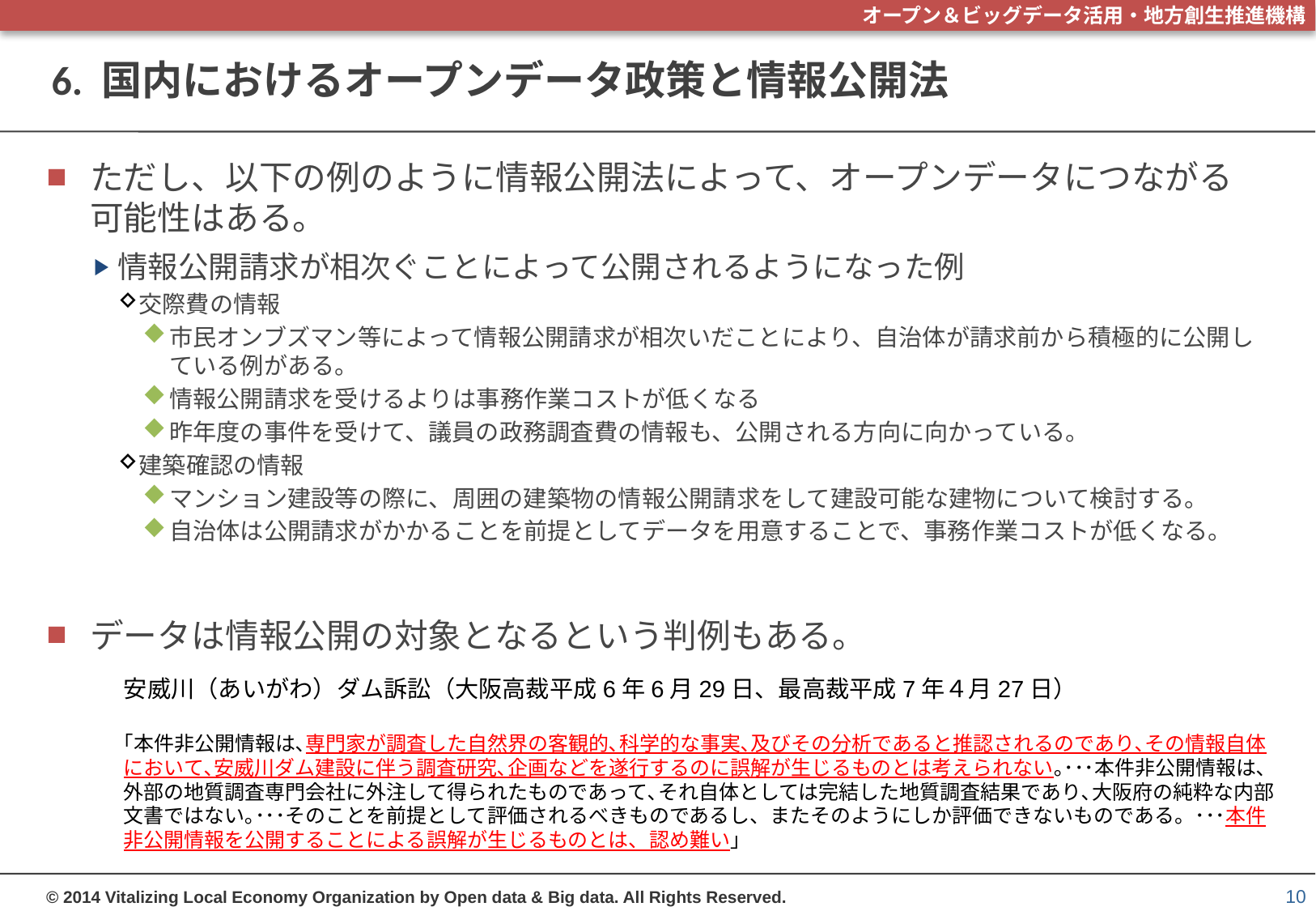

# 6. 国内におけるオープンデータ政策と情報公開法
ただし、以下の例のように情報公開法によって、オープンデータにつながる可能性はある。
情報公開請求が相次ぐことによって公開されるようになった例
交際費の情報
市民オンブズマン等によって情報公開請求が相次いだことにより、自治体が請求前から積極的に公開している例がある。
情報公開請求を受けるよりは事務作業コストが低くなる
昨年度の事件を受けて、議員の政務調査費の情報も、公開される方向に向かっている。
建築確認の情報
マンション建設等の際に、周囲の建築物の情報公開請求をして建設可能な建物について検討する。
自治体は公開請求がかかることを前提としてデータを用意することで、事務作業コストが低くなる。

データは情報公開の対象となるという判例もある。
安威川（あいがわ）ダム訴訟（大阪高裁平成6年6月29日、最高裁平成7年４月27日）

｢本件非公開情報は､専門家が調査した自然界の客観的､科学的な事実､及びその分析であると推認されるのであり､その情報自体において､安威川ダム建設に伴う調査研究､企画などを遂行するのに誤解が生じるものとは考えられない｡･･･本件非公開情報は､外部の地質調査専門会社に外注して得られたものであって､それ自体としては完結した地質調査結果であり､大阪府の純粋な内部文書ではない｡･･･そのことを前提として評価されるべきものであるし、またそのようにしか評価できないものである。･･･本件非公開情報を公開することによる誤解が生じるものとは、認め難い｣
10